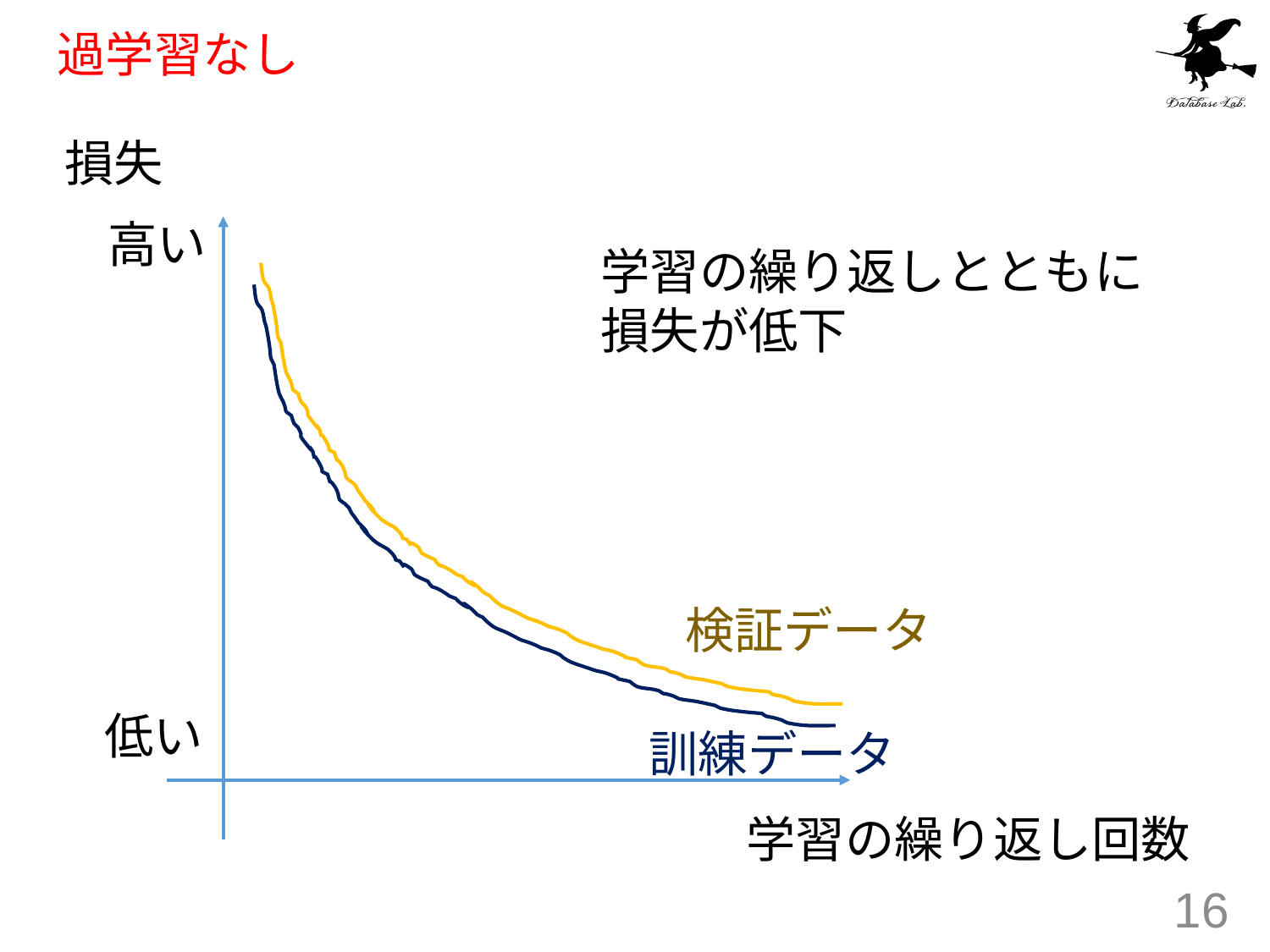

# 過学習なし
損失
高い
学習の繰り返しとともに
損失が低下

検証データ
低い
訓練データ
学習の繰り返し回数
16